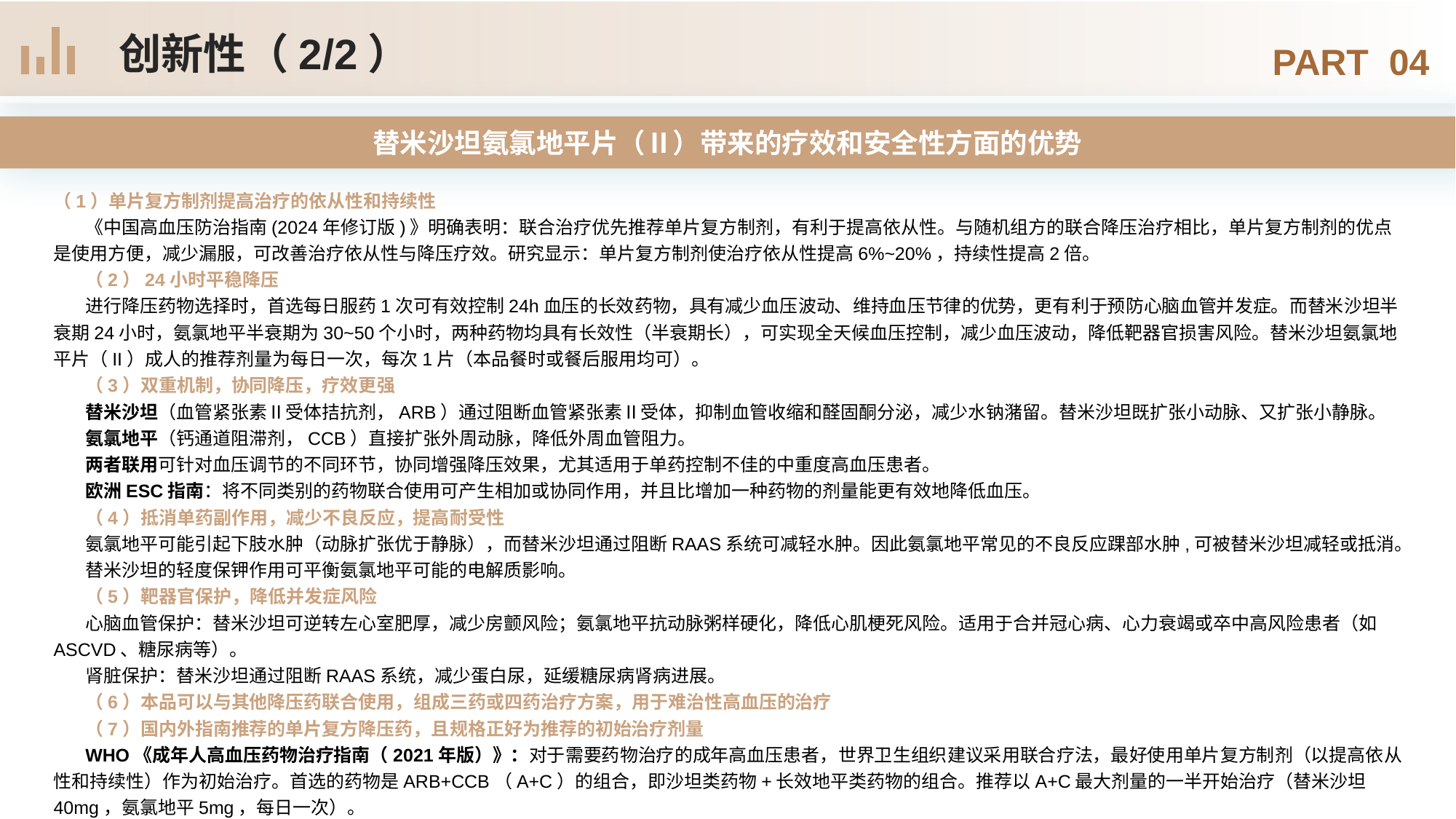

创新性（2/2）
PART  04
替米沙坦氨氯地平片（Ⅱ）带来的疗效和安全性方面的优势
（1）单片复方制剂提高治疗的依从性和持续性
《中国高血压防治指南(2024年修订版)》明确表明：联合治疗优先推荐单片复方制剂，有利于提高依从性。与随机组方的联合降压治疗相比，单片复方制剂的优点是使用方便，减少漏服，可改善治疗依从性与降压疗效。研究显示：单片复方制剂使治疗依从性提高6%~20%，持续性提高2倍。
（2）24小时平稳降压
进行降压药物选择时，首选每日服药1次可有效控制24h血压的长效药物，具有减少血压波动、维持血压节律的优势，更有利于预防心脑血管并发症。而替米沙坦半衰期24小时，氨氯地平半衰期为30~50个小时，两种药物均具有长效性（半衰期长），可实现全天候血压控制，减少血压波动，降低靶器官损害风险。替米沙坦氨氯地平片（II）成人的推荐剂量为每日一次，每次1片（本品餐时或餐后服用均可）。
（3）双重机制，协同降压，疗效更强
替米沙坦（血管紧张素Ⅱ受体拮抗剂，ARB）通过阻断血管紧张素Ⅱ受体，抑制血管收缩和醛固酮分泌，减少水钠潴留。替米沙坦既扩张小动脉、又扩张小静脉。
氨氯地平（钙通道阻滞剂，CCB）直接扩张外周动脉，降低外周血管阻力。
两者联用可针对血压调节的不同环节，协同增强降压效果，尤其适用于单药控制不佳的中重度高血压患者。
欧洲ESC指南：将不同类别的药物联合使用可产生相加或协同作用，并且比增加一种药物的剂量能更有效地降低血压。
（4）抵消单药副作用，减少不良反应，提高耐受性
氨氯地平可能引起下肢水肿（动脉扩张优于静脉），而替米沙坦通过阻断RAAS系统可减轻水肿。因此氨氯地平常见的不良反应踝部水肿,可被替米沙坦减轻或抵消。
替米沙坦的轻度保钾作用可平衡氨氯地平可能的电解质影响。
（5）靶器官保护，降低并发症风险
心脑血管保护：替米沙坦可逆转左心室肥厚，减少房颤风险；氨氯地平抗动脉粥样硬化，降低心肌梗死风险。适用于合并冠心病、心力衰竭或卒中高风险患者（如ASCVD、糖尿病等）。
肾脏保护：替米沙坦通过阻断RAAS系统，减少蛋白尿，延缓糖尿病肾病进展。
（6）本品可以与其他降压药联合使用，组成三药或四药治疗方案，用于难治性高血压的治疗
（7）国内外指南推荐的单片复方降压药，且规格正好为推荐的初始治疗剂量
WHO《成年人高血压药物治疗指南（2021年版）》：对于需要药物治疗的成年高血压患者，世界卫生组织建议采用联合疗法，最好使用单片复方制剂（以提高依从性和持续性）作为初始治疗。首选的药物是ARB+CCB（A+C）的组合，即沙坦类药物+长效地平类药物的组合。推荐以A+C最大剂量的一半开始治疗（替米沙坦40mg，氨氯地平5mg，每日一次）。